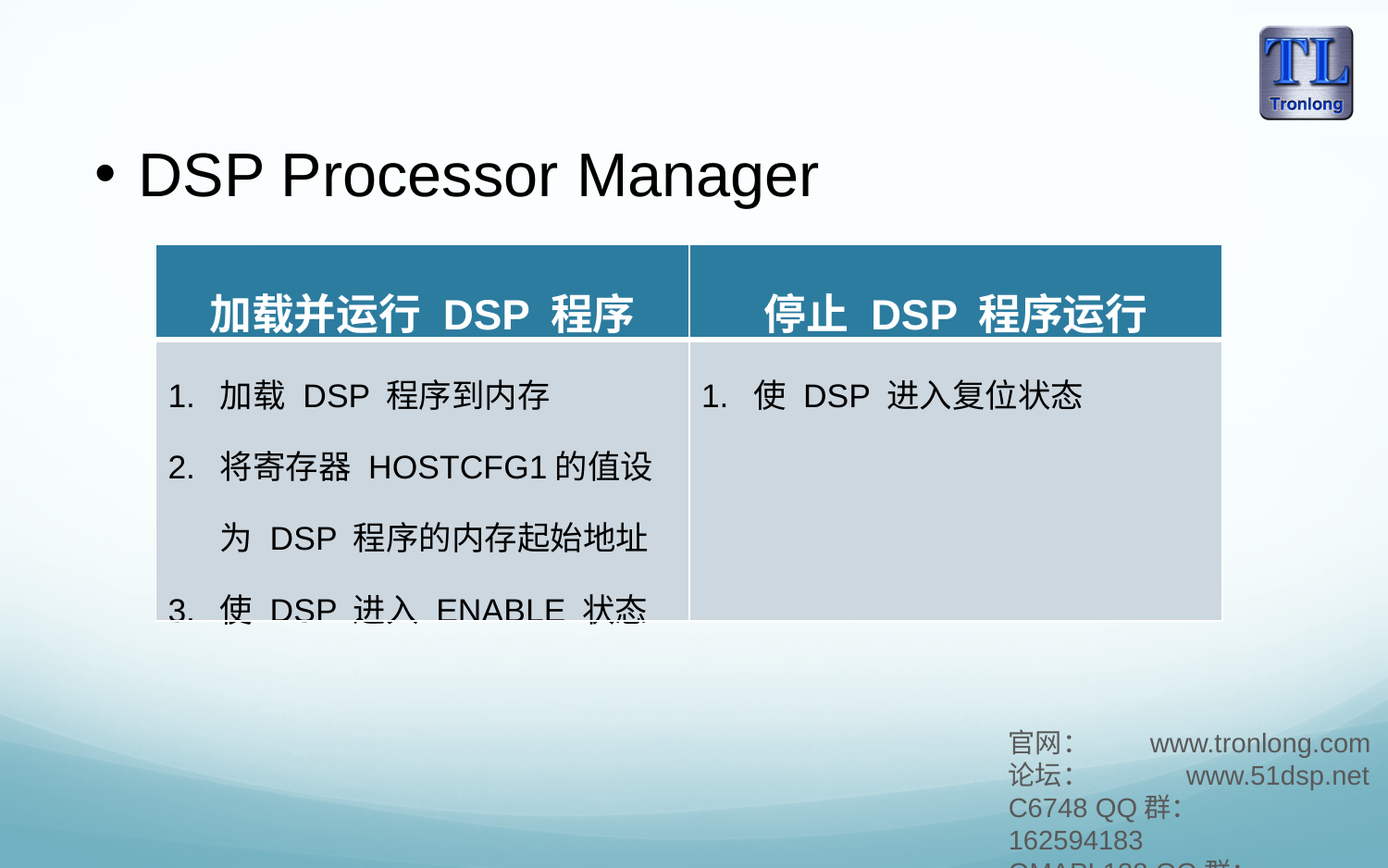

DSP Processor Manager
| 加载并运行 DSP 程序 | 停止 DSP 程序运行 |
| --- | --- |
| 加载 DSP 程序到内存 将寄存器 HOSTCFG1的值设为 DSP 程序的内存起始地址 使 DSP 进入 ENABLE 状态 | 使 DSP 进入复位状态 |